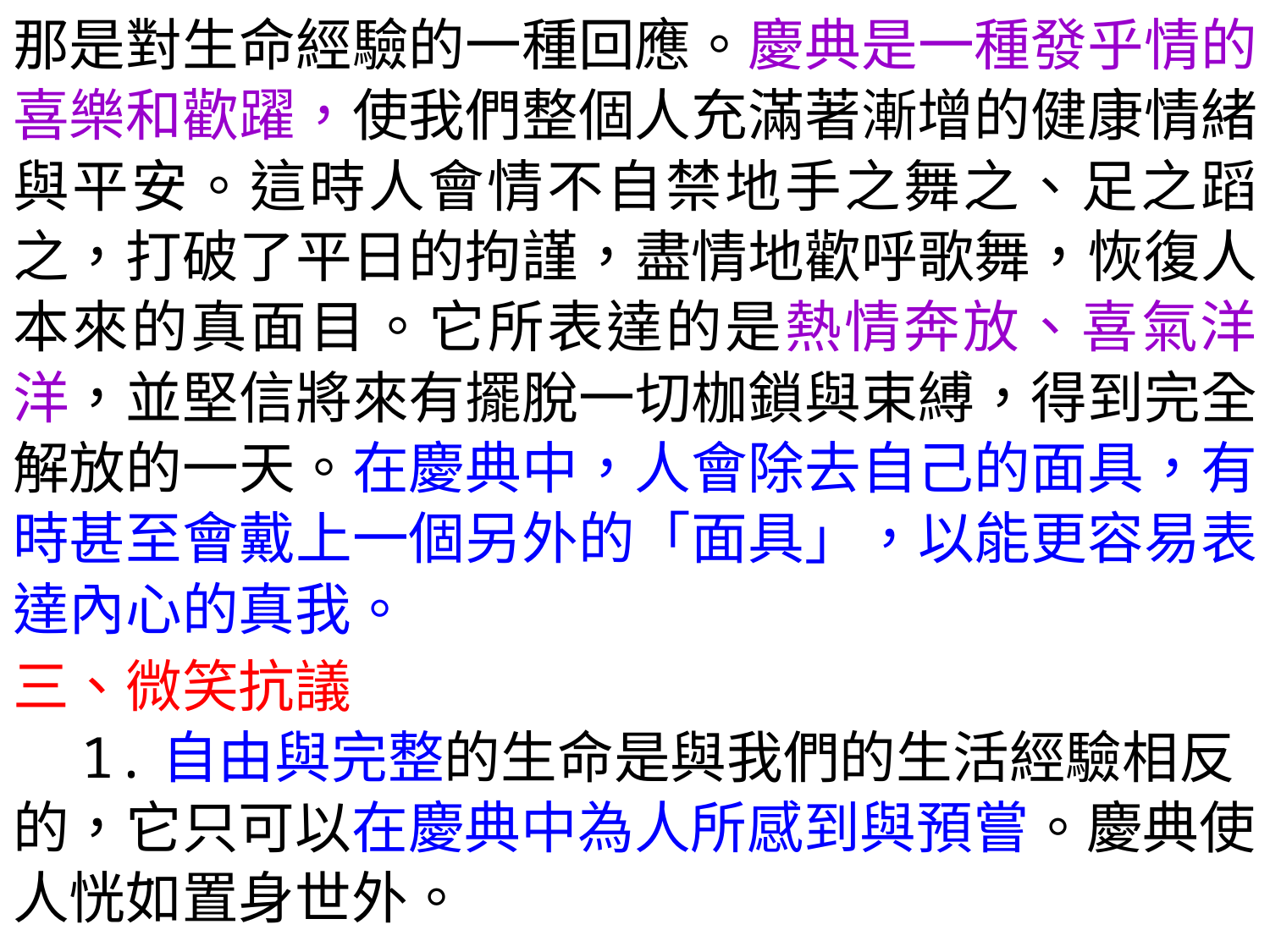

那是對生命經驗的一種回應。慶典是一種發乎情的喜樂和歡躍，使我們整個人充滿著漸增的健康情緒與平安。這時人會情不自禁地手之舞之、足之蹈之，打破了平日的拘謹，盡情地歡呼歌舞，恢復人本來的真面目。它所表達的是熱情奔放、喜氣洋洋，並堅信將來有擺脫一切枷鎖與束縛，得到完全解放的一天。在慶典中，人會除去自己的面具，有時甚至會戴上一個另外的「面具」，以能更容易表達內心的真我。
三、微笑抗議
  1.自由與完整的生命是與我們的生活經驗相反的，它只可以在慶典中為人所感到與預嘗。慶典使人恍如置身世外。